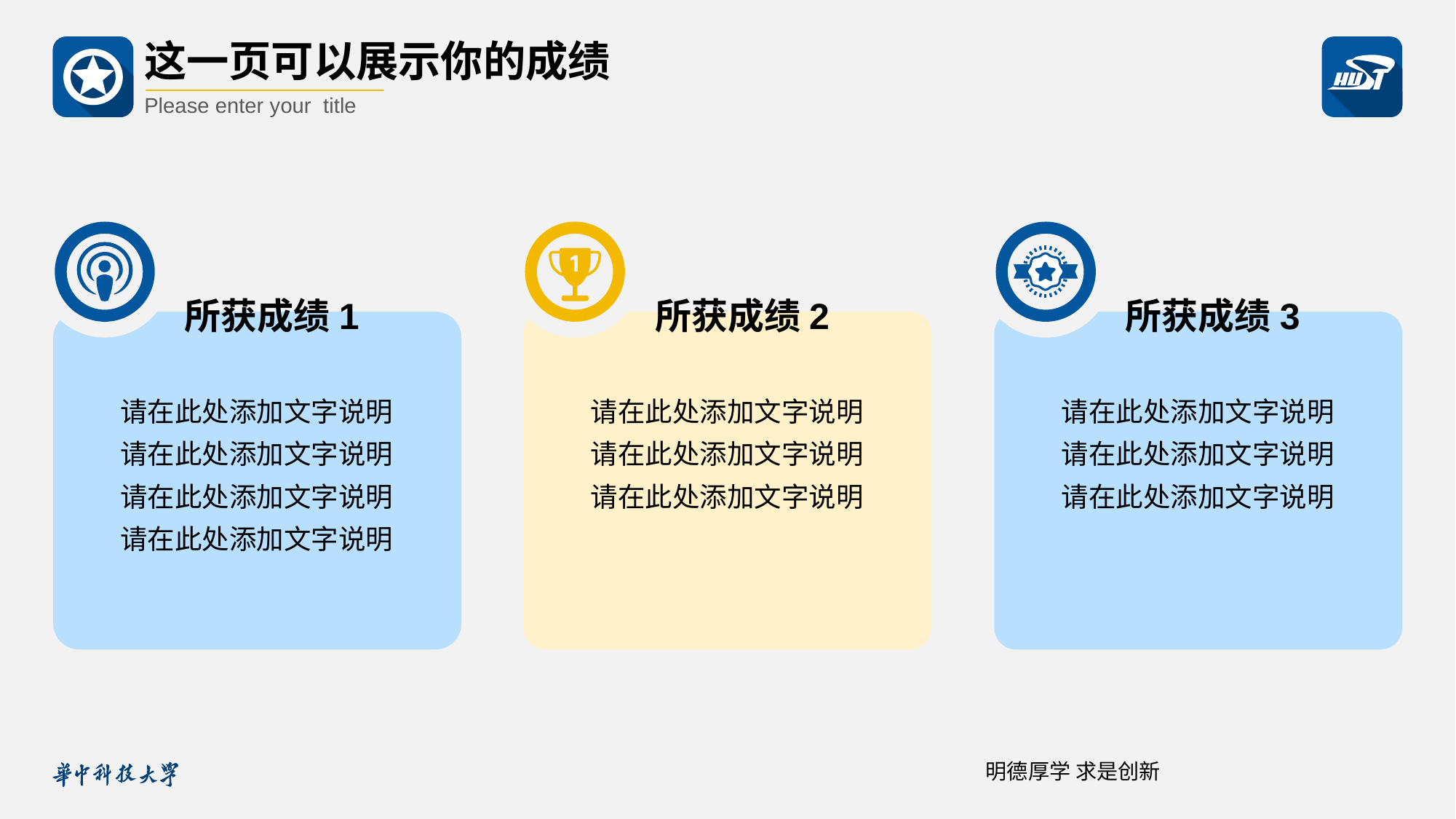

这一页可以展示你的成绩
Please enter your  title
所获成绩1
所获成绩2
所获成绩3
请在此处添加文字说明
请在此处添加文字说明
请在此处添加文字说明
请在此处添加文字说明
请在此处添加文字说明
请在此处添加文字说明
请在此处添加文字说明
请在此处添加文字说明
请在此处添加文字说明
请在此处添加文字说明